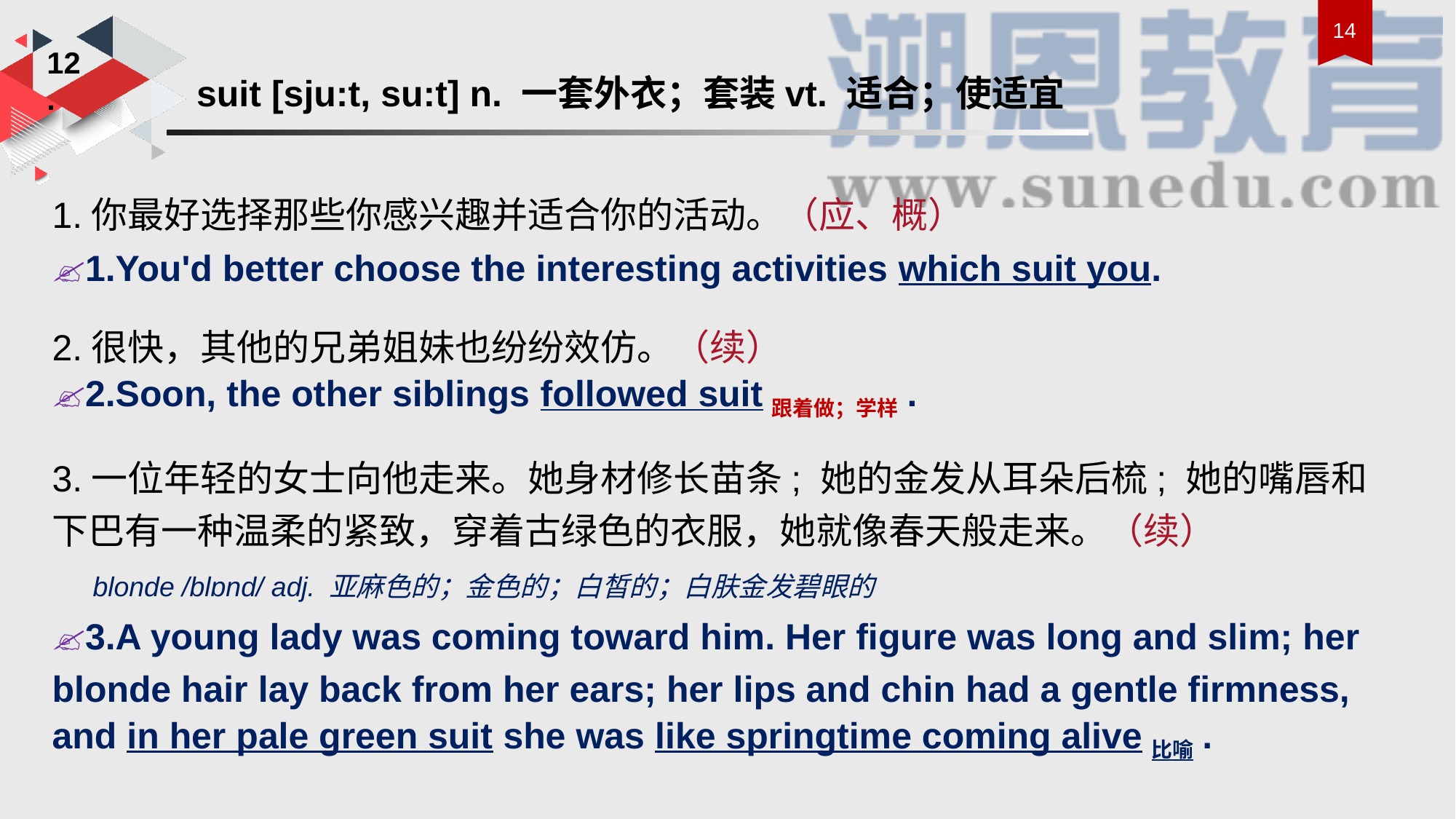

12.
suit [sju:t, su:t] n. 一套外衣；套装vt. 适合；使适宜

1.你最好选择那些你感兴趣并适合你的活动。（应、概）
✍1.You'd better choose the interesting activities which suit you.

2.很快，其他的兄弟姐妹也纷纷效仿。（续）
✍2.Soon, the other siblings followed suit跟着做；学样.

3.一位年轻的女士向他走来。她身材修长苗条; 她的金发从耳朵后梳; 她的嘴唇和下巴有一种温柔的紧致，穿着古绿色的衣服，她就像春天般走来。（续）
    blonde /blɒnd/ adj. 亚麻色的；金色的；白皙的；白肤金发碧眼的
✍3.A young lady was coming toward him. Her figure was long and slim; her blonde hair lay back from her ears; her lips and chin had a gentle firmness, and in her pale green suit she was like springtime coming alive比喻.